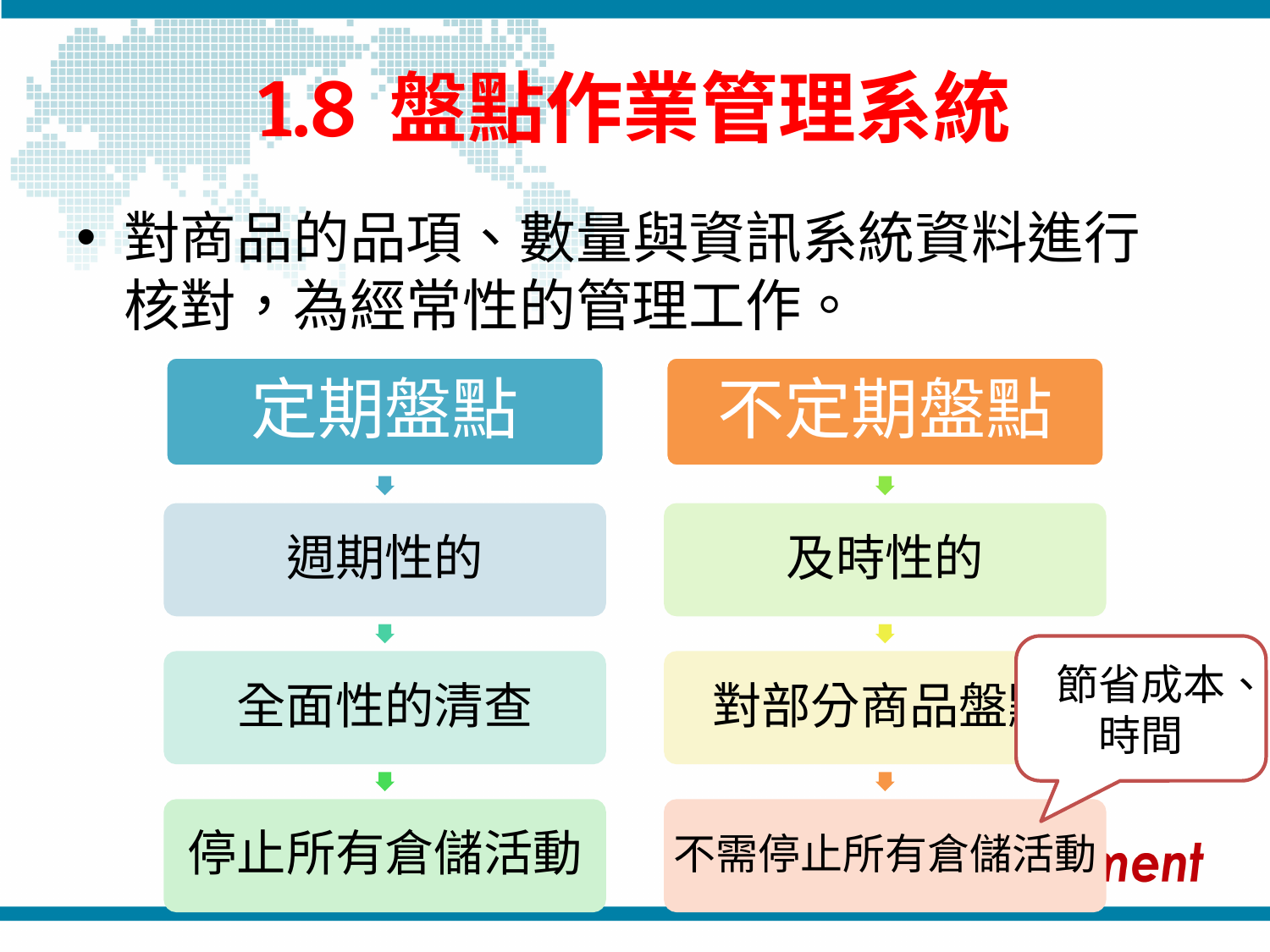

# 1.8 盤點作業管理系統
對商品的品項、數量與資訊系統資料進行核對，為經常性的管理工作。
定期盤點
不定期盤點

週期性的
及時性的

節省成本、時間
全面性的清查
對部分商品盤點

停止所有倉儲活動
不需停止所有倉儲活動